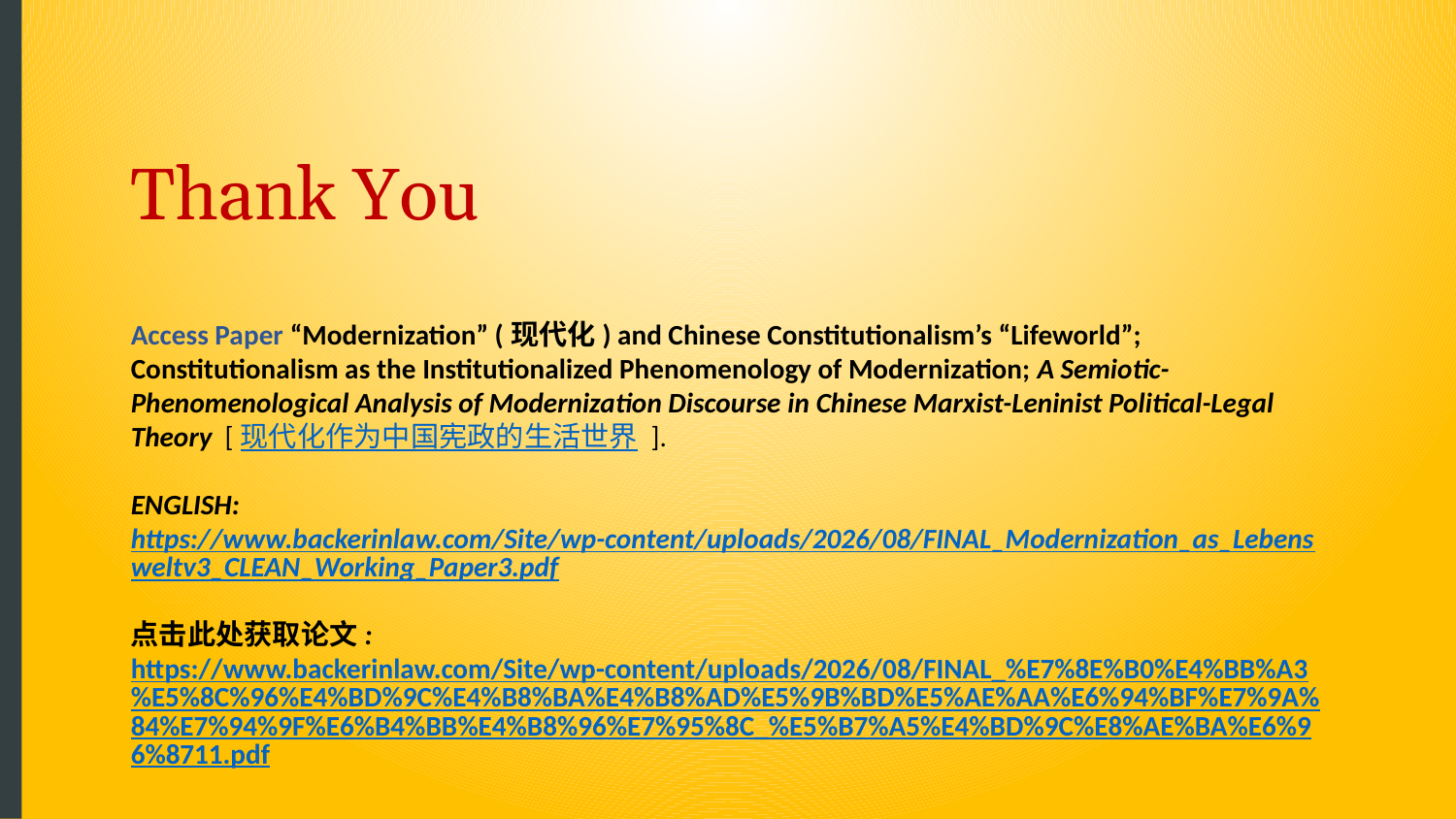

Thank You

Access Paper “Modernization” (现代化) and Chinese Constitutionalism’s “Lifeworld”; Constitutionalism as the Institutionalized Phenomenology of Modernization; A Semiotic-Phenomenological Analysis of Modernization Discourse in Chinese Marxist-Leninist Political-Legal Theory  [现代化作为中国宪政的生活世界 ].

ENGLISH: https://www.backerinlaw.com/Site/wp-content/uploads/2026/08/FINAL_Modernization_as_Lebensweltv3_CLEAN_Working_Paper3.pdf

点击此处获取论文: https://www.backerinlaw.com/Site/wp-content/uploads/2026/08/FINAL_%E7%8E%B0%E4%BB%A3%E5%8C%96%E4%BD%9C%E4%B8%BA%E4%B8%AD%E5%9B%BD%E5%AE%AA%E6%94%BF%E7%9A%84%E7%94%9F%E6%B4%BB%E4%B8%96%E7%95%8C_%E5%B7%A5%E4%BD%9C%E8%AE%BA%E6%96%8711.pdf